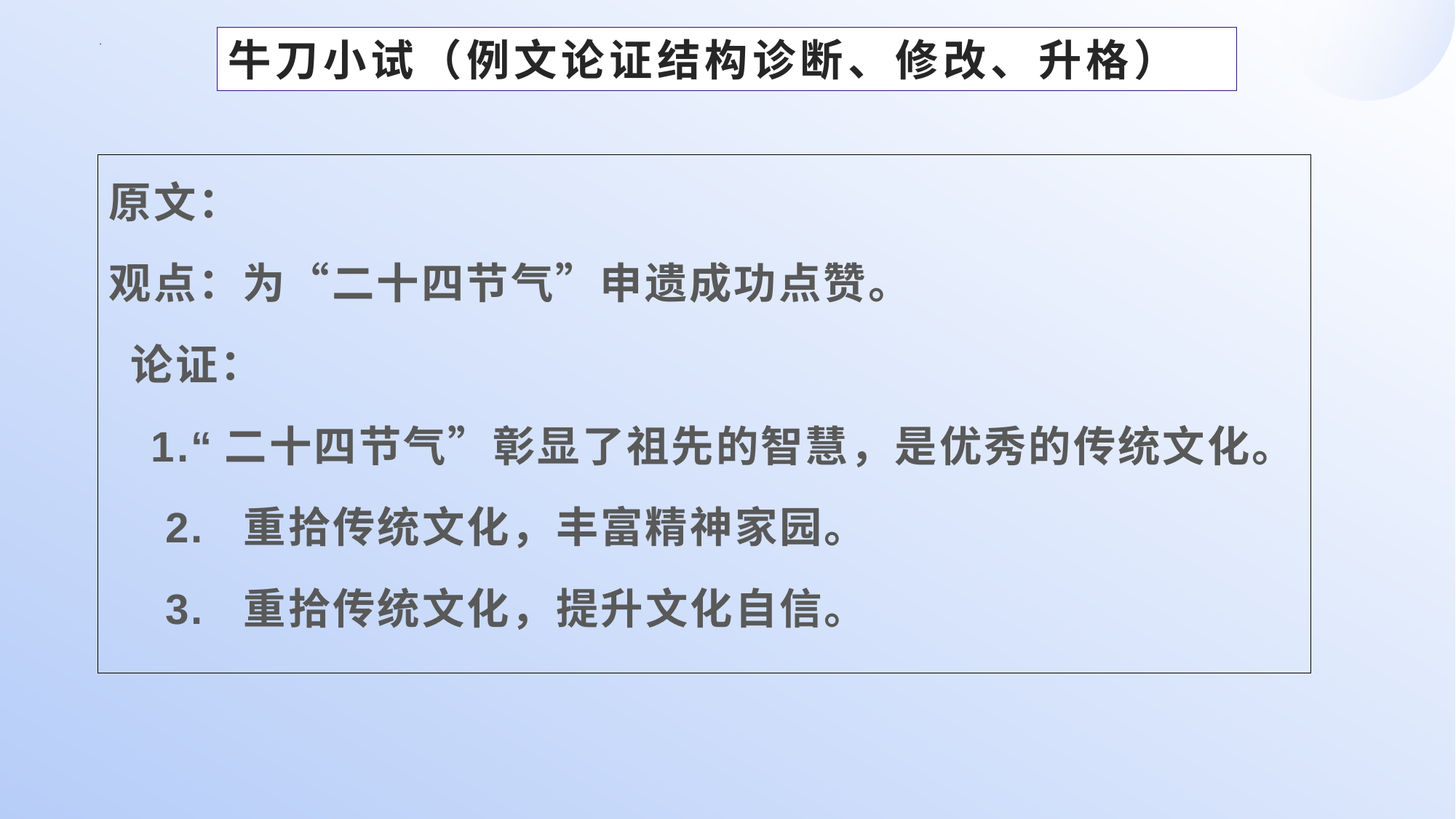

牛刀小试（例文论证结构诊断、修改、升格）
原文：
观点：为“二十四节气”申遗成功点赞。
 论证：
   1.“二十四节气”彰显了祖先的智慧，是优秀的传统文化。
    2.  重拾传统文化，丰富精神家园。
    3.  重拾传统文化，提升文化自信。